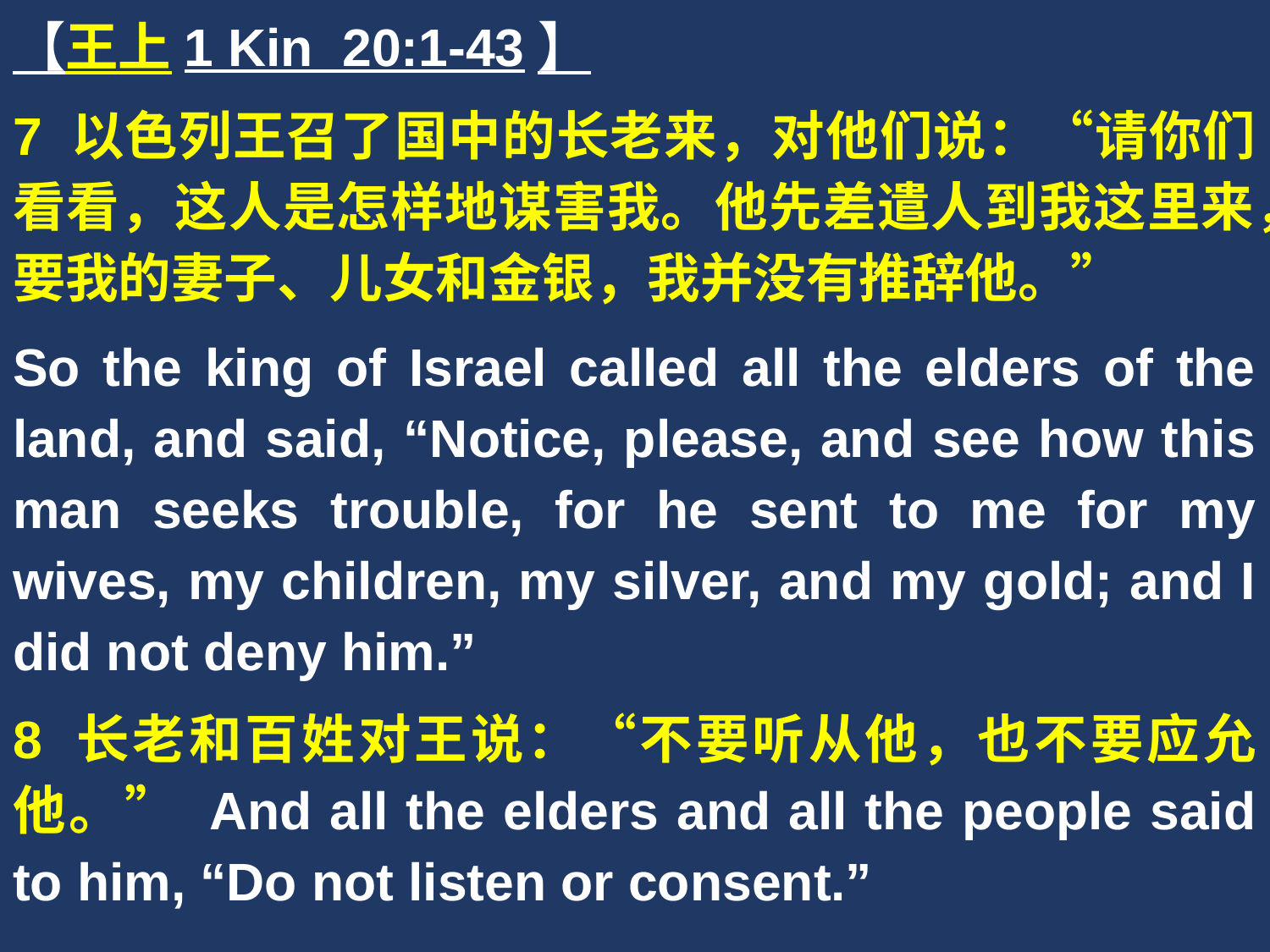

【王上1 Kin  20:1-43】
7 以色列王召了国中的长老来，对他们说：“请你们看看，这人是怎样地谋害我。他先差遣人到我这里来，要我的妻子、儿女和金银，我并没有推辞他。”
So the king of Israel called all the elders of the land, and said, “Notice, please, and see how this man seeks trouble, for he sent to me for my wives, my children, my silver, and my gold; and I did not deny him.”
8 长老和百姓对王说：“不要听从他，也不要应允他。” And all the elders and all the people said to him, “Do not listen or consent.”